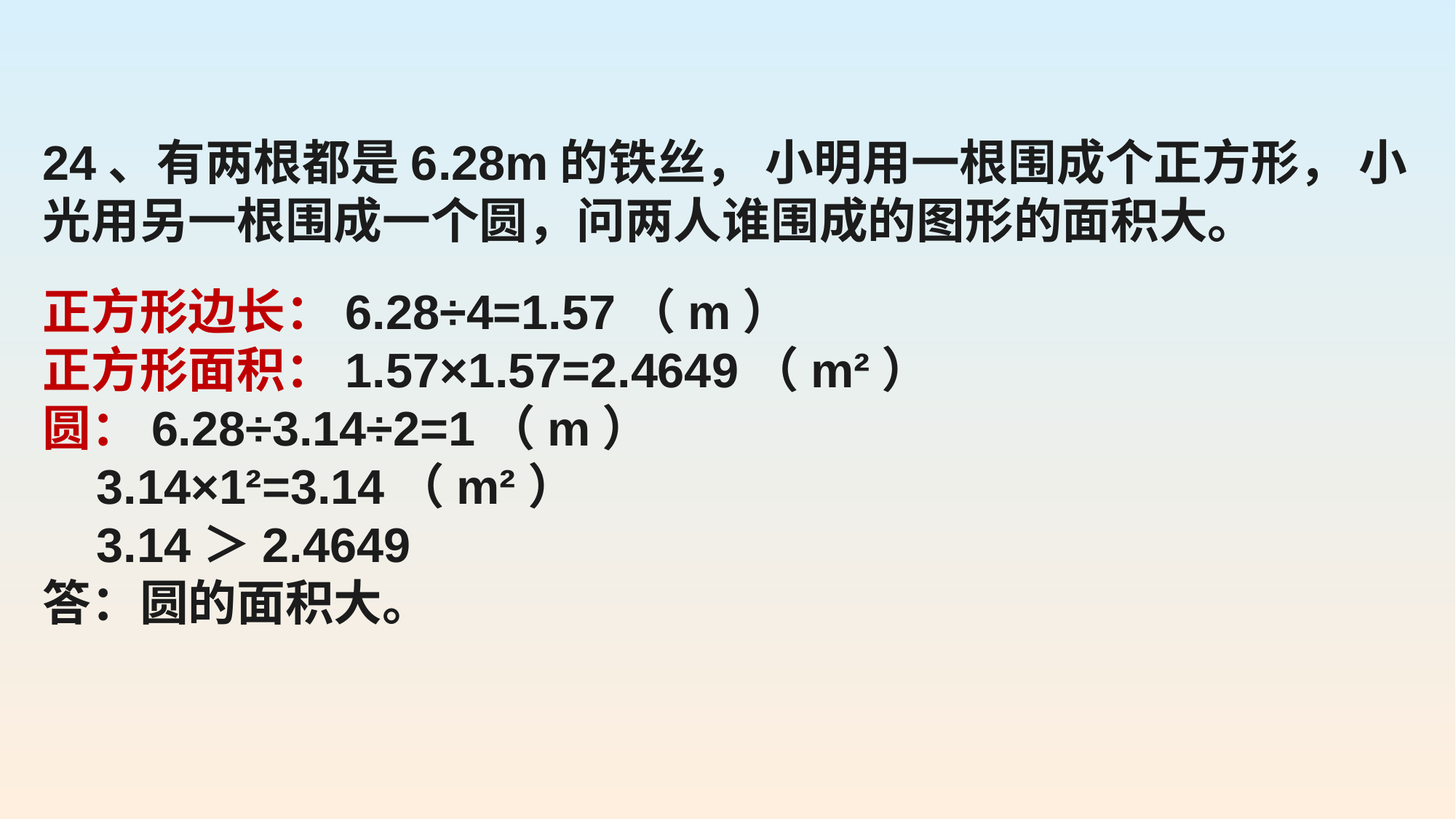

24、有两根都是6.28m的铁丝， 小明用一根围成个正方形， 小光用另一根围成一个圆，问两人谁围成的图形的面积大。

正方形边长：6.28÷4=1.57（m）
正方形面积：1.57×1.57=2.4649（m²）
圆：6.28÷3.14÷2=1（m）
    3.14×1²=3.14（m²）
    3.14＞2.4649
答：圆的面积大。